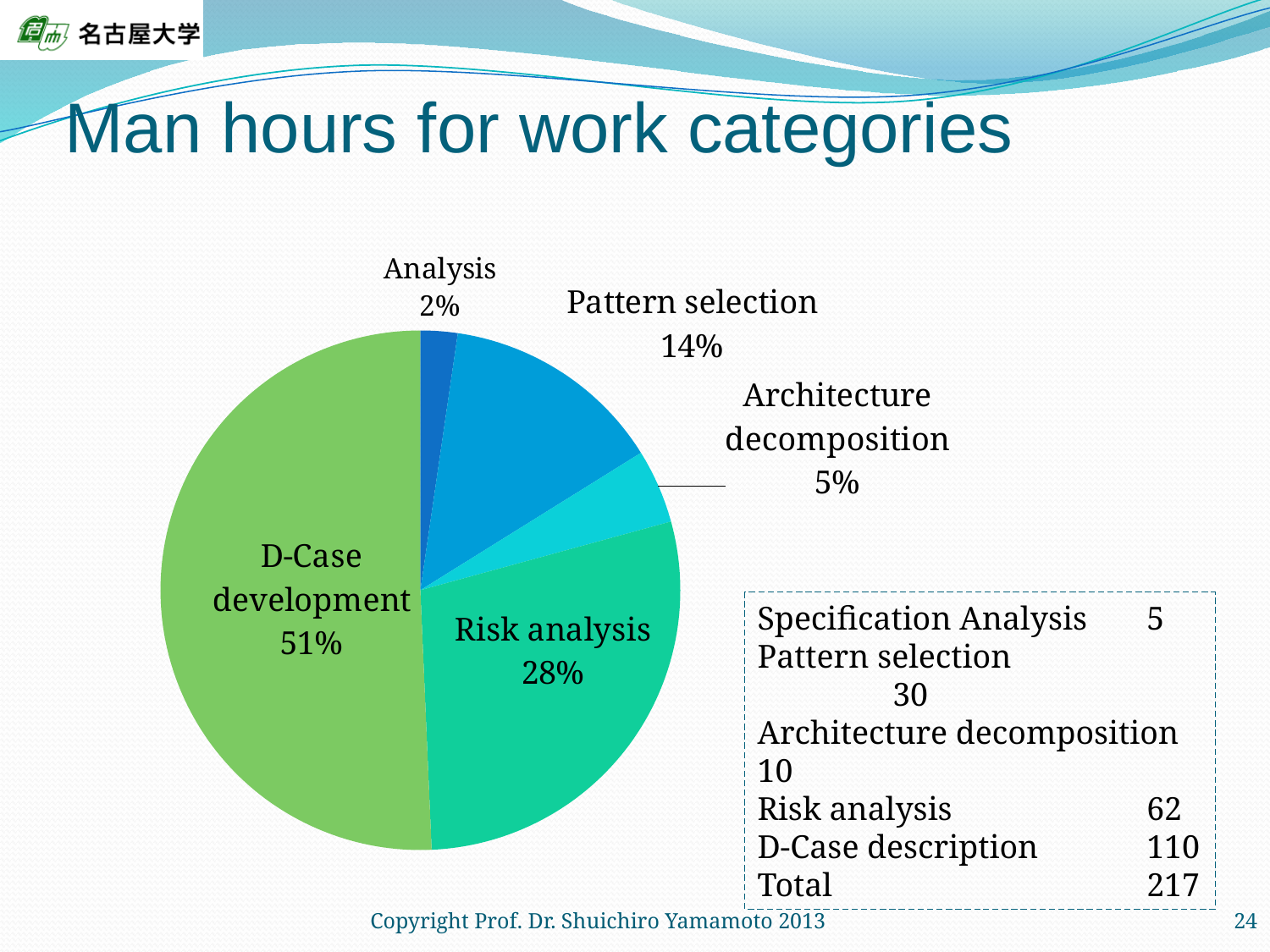

# Man hours for work categories

### Chart

| Category | 作業時間 |
|---|---|
| 機能と構成の分析
 | 5.0 |
| 分解パターンの選択 | 30.0 |
| システム分解 | 10.0 |
| サブシステムのリスク分析 | 62.0 |
| D-Case作成 | 110.0 |
Specification Analysis	 5
Pattern selection		 30
Architecture decomposition 10
Risk analysis		 62
D-Case description	 110
Total 			 217
Copyright Prof. Dr. Shuichiro Yamamoto 2013
24